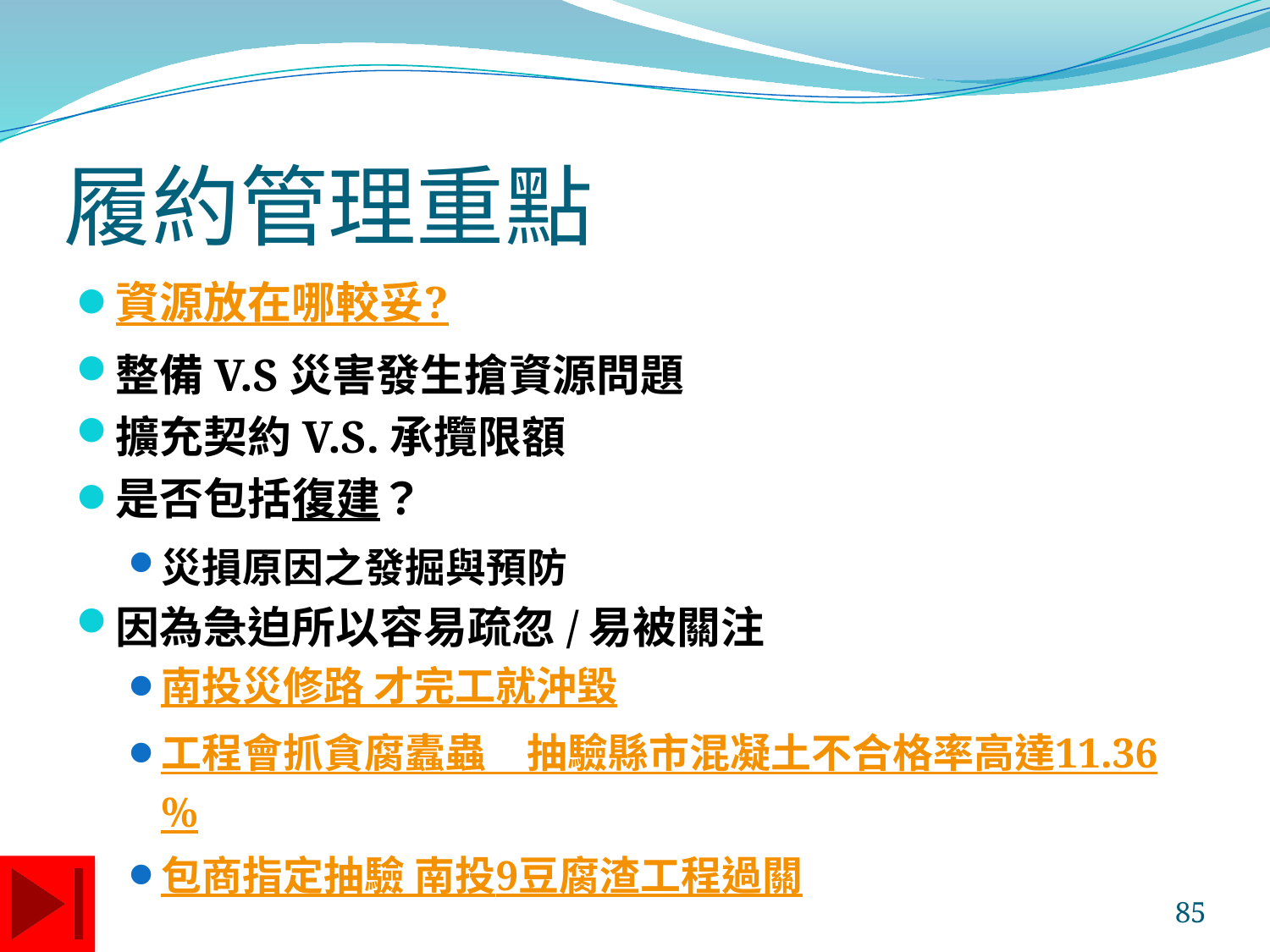

# 履約管理重點
資源放在哪較妥?
整備V.S災害發生搶資源問題
擴充契約V.S.承攬限額
是否包括復建？
災損原因之發掘與預防
因為急迫所以容易疏忽/易被關注
南投災修路 才完工就沖毀
工程會抓貪腐蠹蟲　抽驗縣市混凝土不合格率高達11.36%
包商指定抽驗 南投9豆腐渣工程過關

85